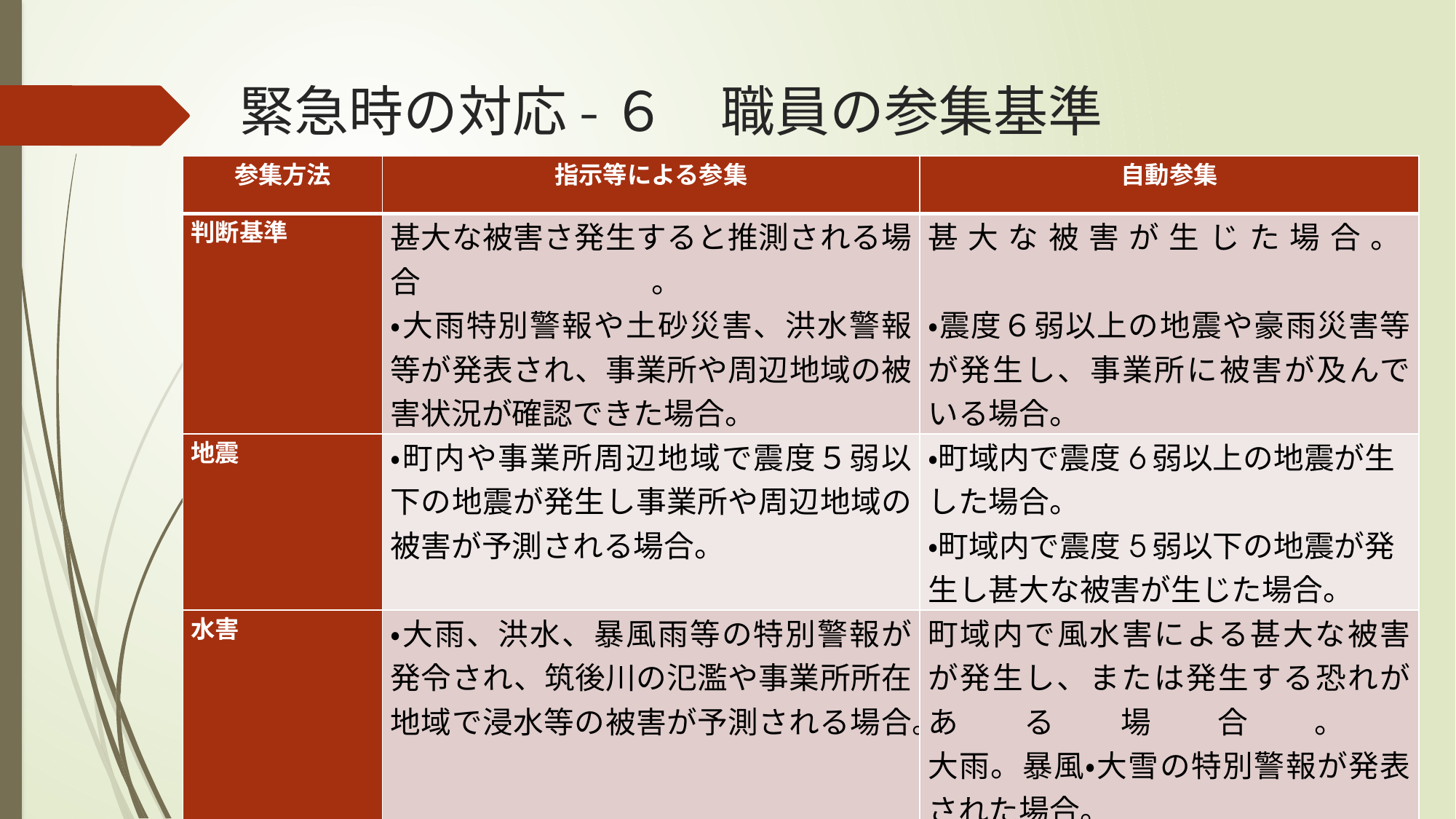

# 緊急時の対応-６　職員の参集基準
| 参集方法 | 指示等による参集 | 自動参集 |
| --- | --- | --- |
| 判断基準 | 甚大な被害さ発生すると推測される場合。 ・大雨特別警報や土砂災害、洪水警報等が発表され、事業所や周辺地域の被害状況が確認できた場合。 | 甚大な被害が生じた場合。 ・震度６弱以上の地震や豪雨災害等が発生し、事業所に被害が及んでいる場合。 |
| 地震 | ・町内や事業所周辺地域で震度５弱以下の地震が発生し事業所や周辺地域の被害が予測される場合。 | ・町域内で震度6弱以上の地震が生した場合。 ・町域内で震度5弱以下の地震が発生し甚大な被害が生じた場合。 |
| 水害 | ・大雨、洪水、暴風雨等の特別警報が発令され、筑後川の氾濫や事業所所在地域で浸水等の被害が予測される場合。 | 町域内で風水害による甚大な被害が発生し、または発生する恐れがある場合。 大雨。暴風・大雪の特別警報が発表された場合。 |